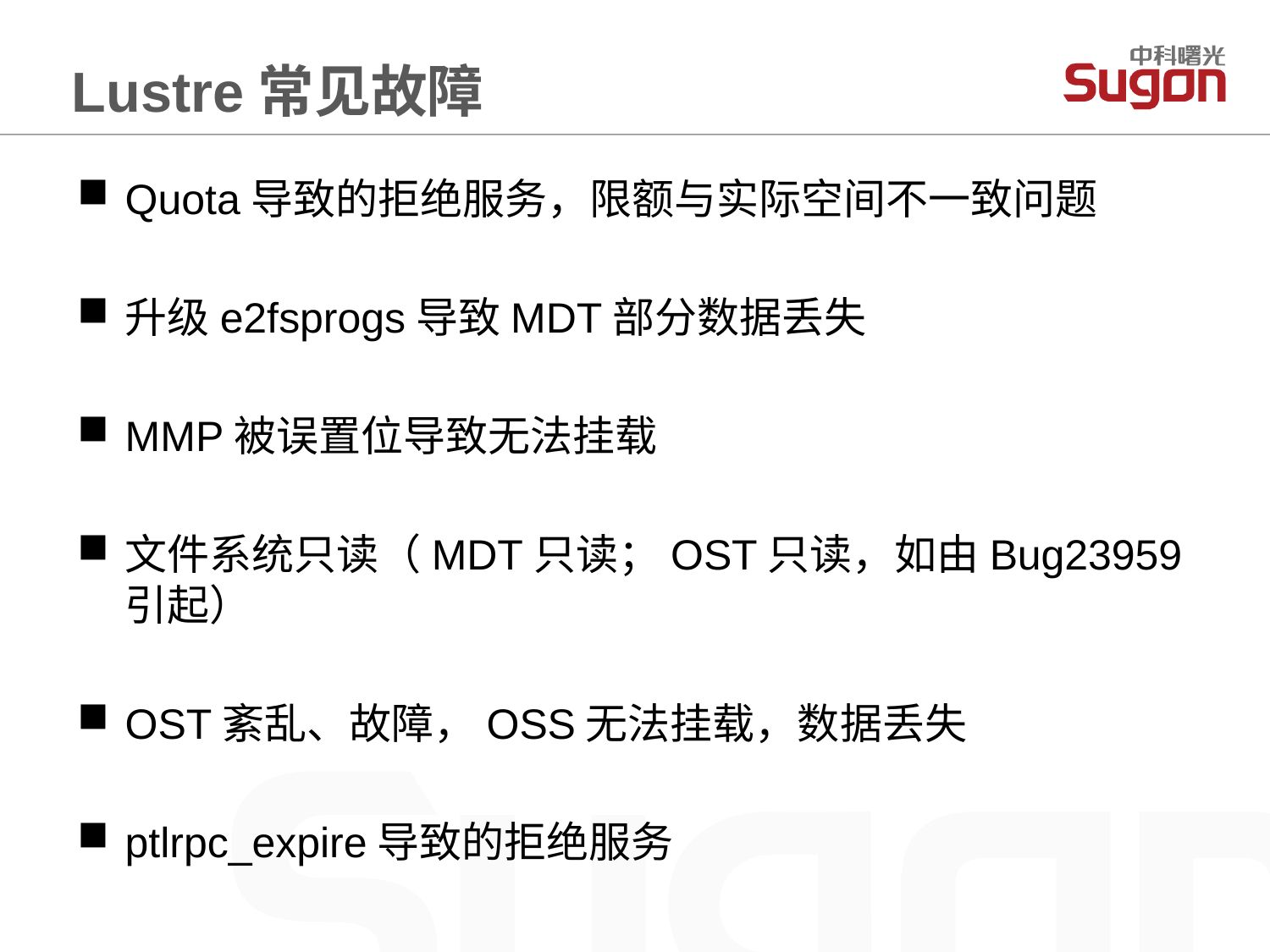

Lustre常见故障
Quota导致的拒绝服务，限额与实际空间不一致问题

升级e2fsprogs导致MDT部分数据丢失

MMP被误置位导致无法挂载

文件系统只读（MDT只读；OST只读，如由Bug23959引起）

OST紊乱、故障，OSS无法挂载，数据丢失

ptlrpc_expire导致的拒绝服务